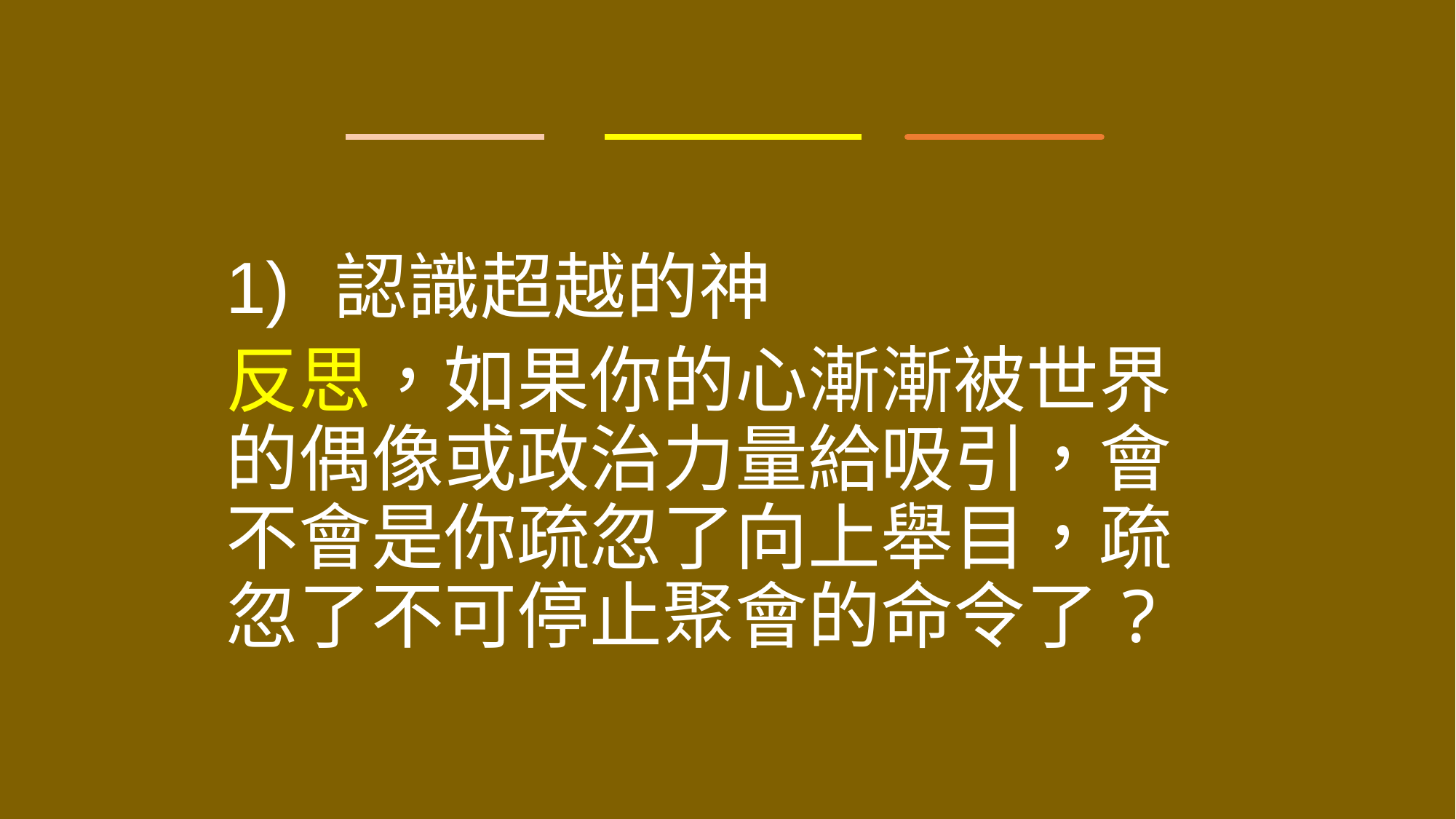

認識超越的神
反思，如果你的心漸漸被世界的偶像或政治力量給吸引，會不會是你疏忽了向上舉目，疏忽了不可停止聚會的命令了?